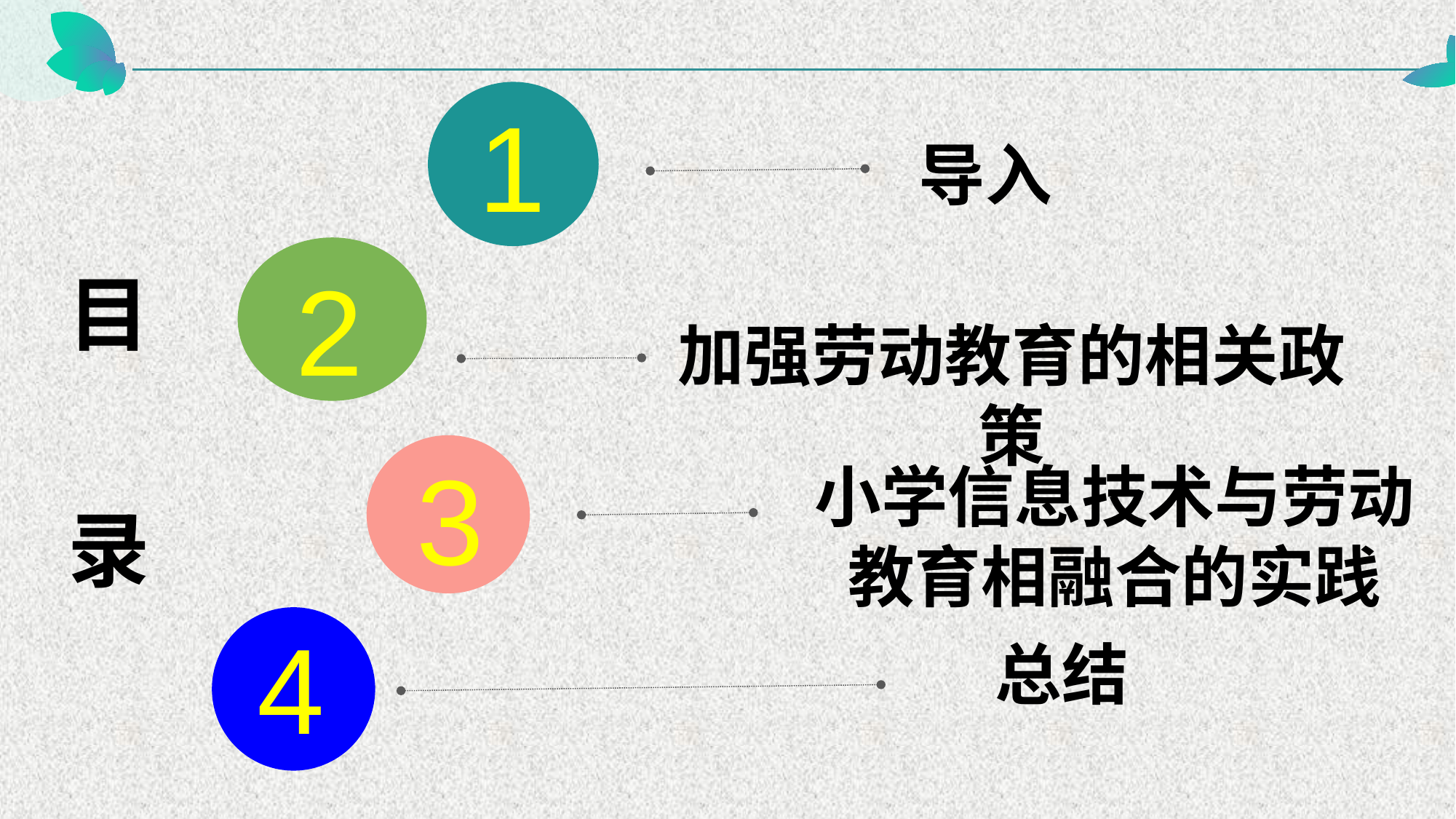

1
导入
目

录

2
加强劳动教育的相关政策

3
小学信息技术与劳动教育相融合的实践

4
总结